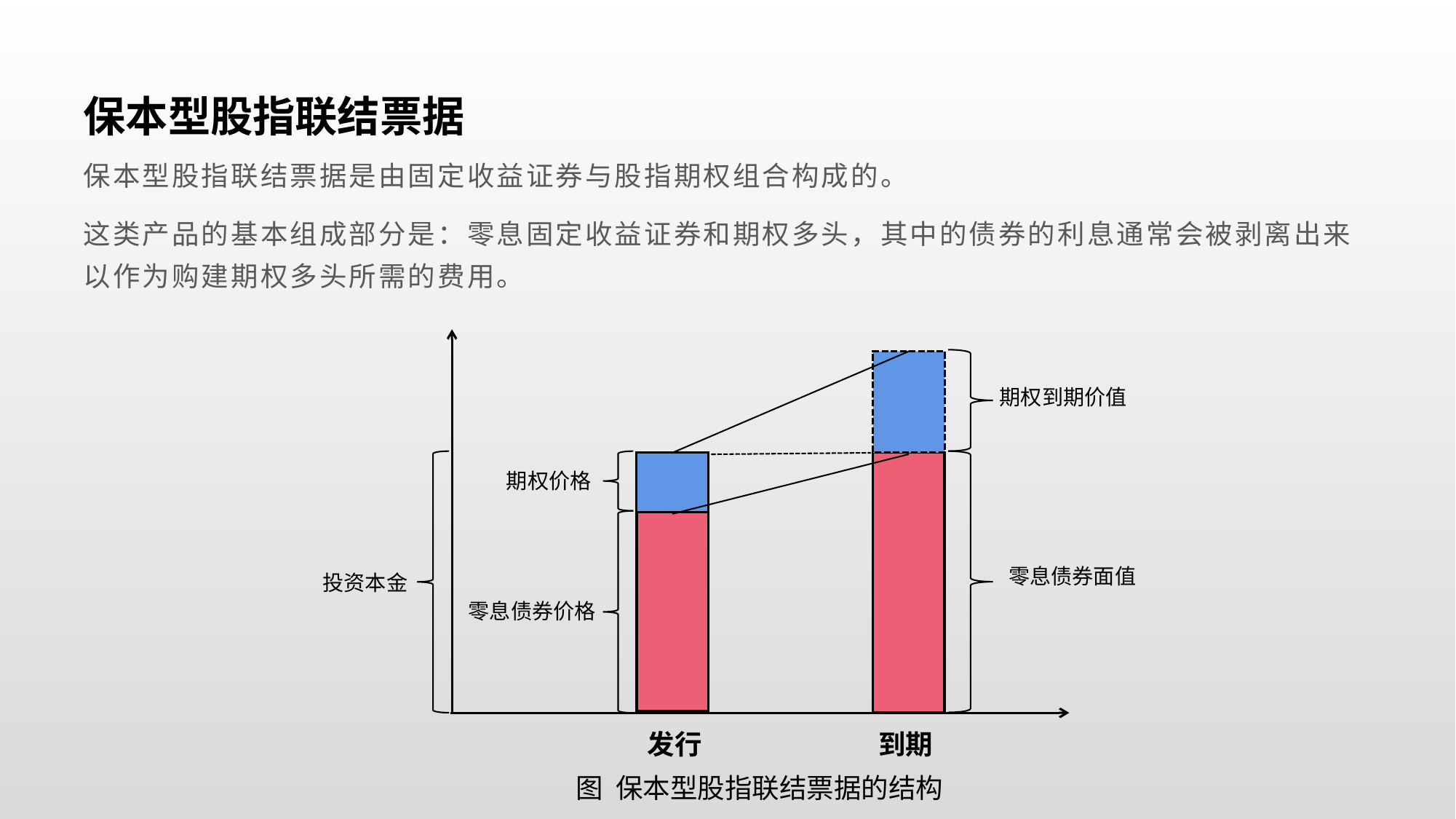

# 保本型股指联结票据
保本型股指联结票据是由固定收益证券与股指期权组合构成的。
这类产品的基本组成部分是：零息固定收益证券和期权多头，其中的债券的利息通常会被剥离出来以作为购建期权多头所需的费用。

期权到期价值

期权价格

零息债券面值
零息债券价格
发行
到期
投资本金
图  保本型股指联结票据的结构